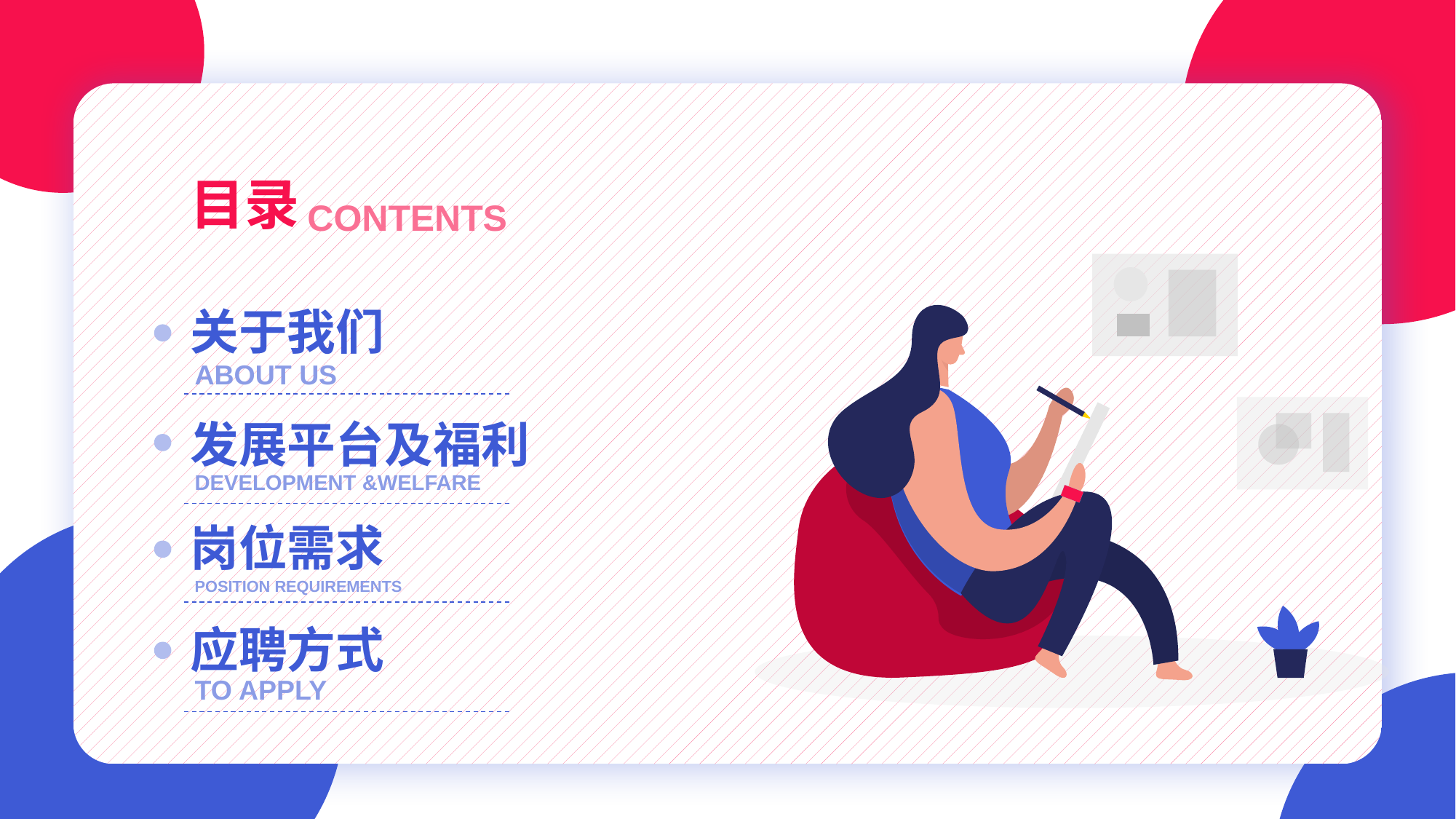

目录
CONTENTS

关于我们
ABOUT US

发展平台及福利
DEVELOPMENT &WELFARE

岗位需求
POSITION REQUIREMENTS

应聘方式
TO APPLY